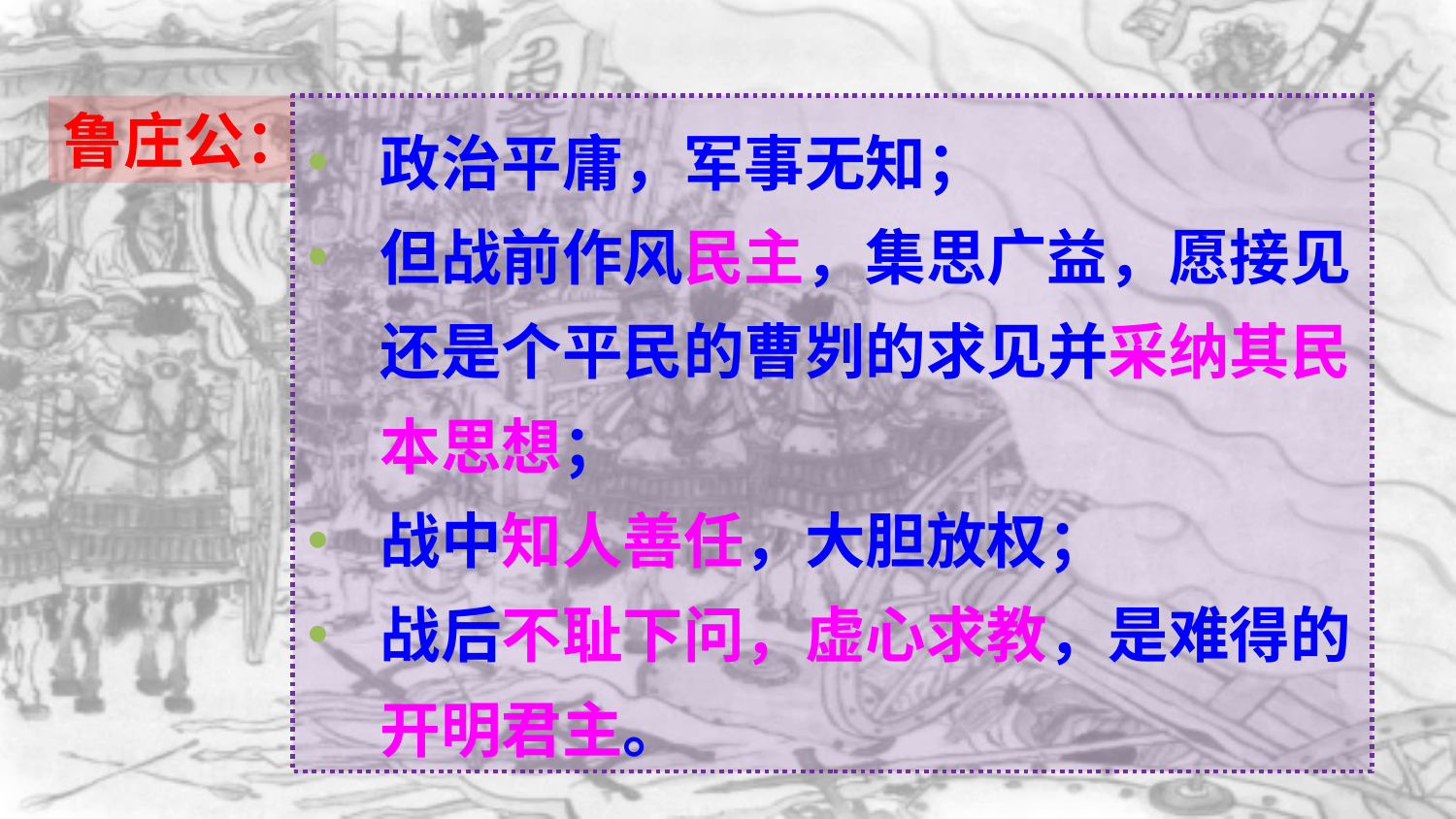

鲁庄公：
政治平庸，军事无知；
但战前作风民主，集思广益，愿接见还是个平民的曹刿的求见并采纳其民本思想；
战中知人善任，大胆放权；
战后不耻下问，虚心求教，是难得的开明君主。